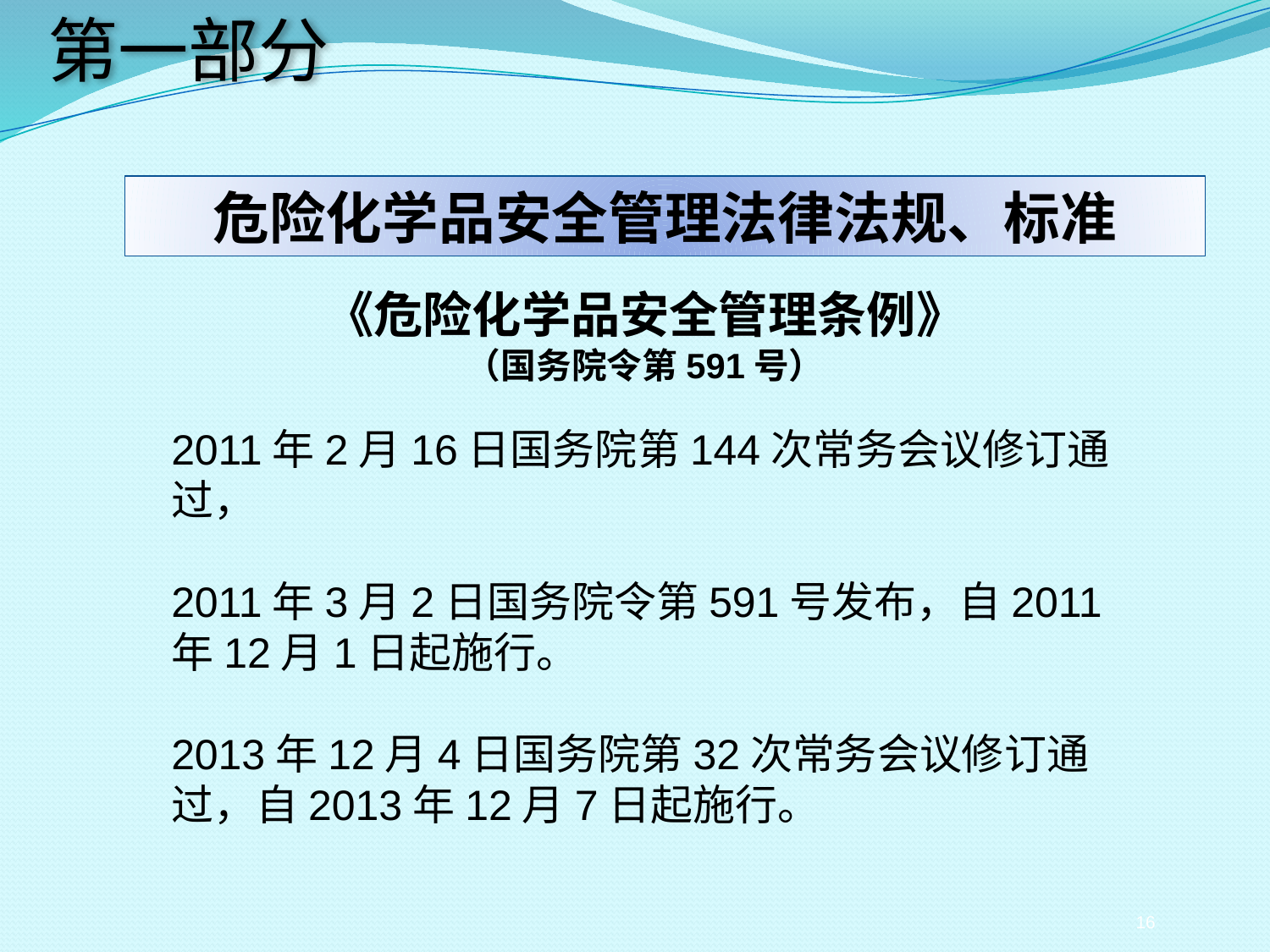

第一部分
危险化学品安全管理法律法规、标准
《危险化学品安全管理条例》
（国务院令第591号）
2011年2月16日国务院第144次常务会议修订通过，

2011年3月2日国务院令第591号发布，自2011年12月1日起施行。

2013年12月4日国务院第32次常务会议修订通过，自2013年12月7日起施行。

16